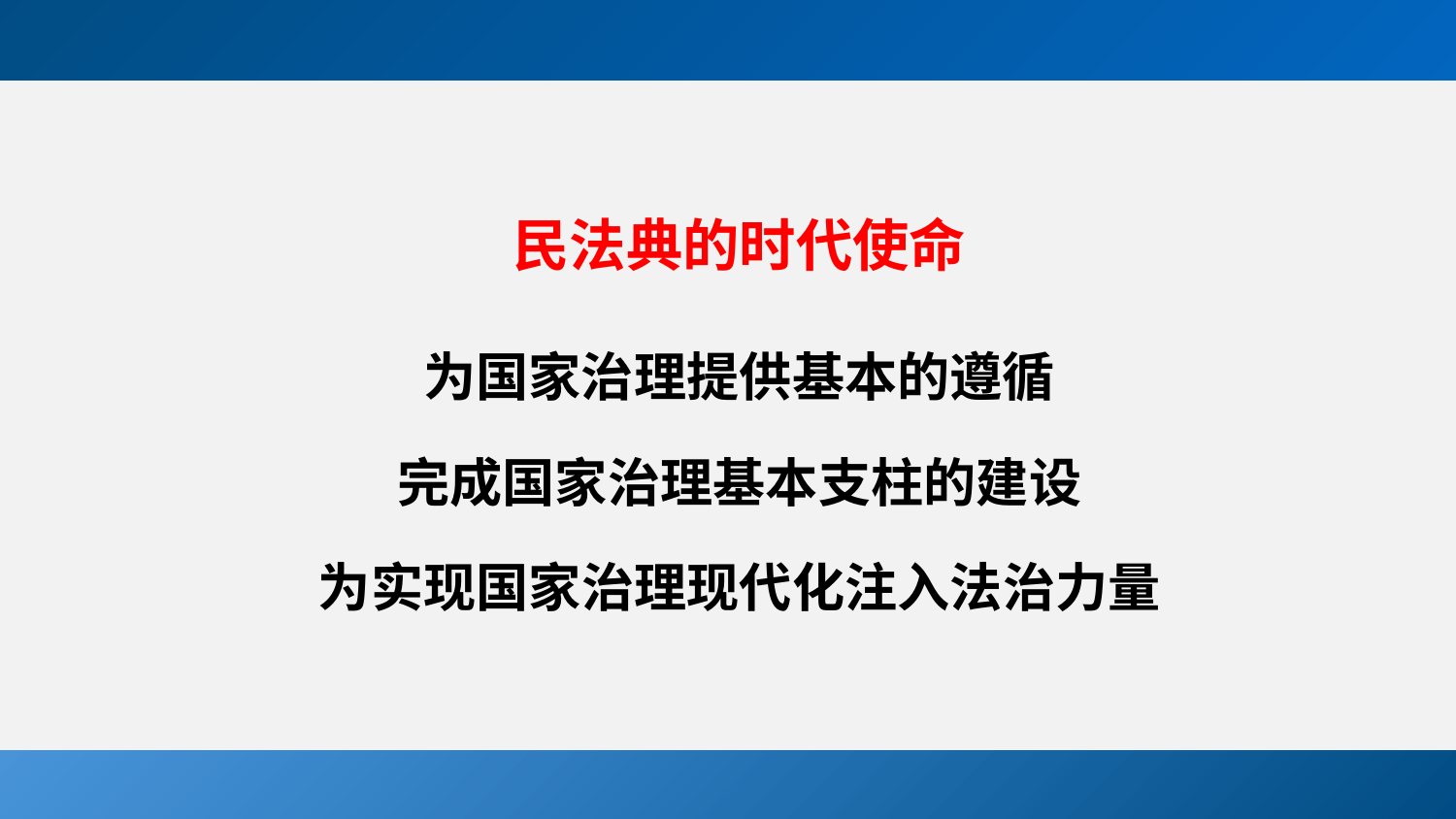

民法典的时代使命
为国家治理提供基本的遵循
完成国家治理基本支柱的建设
为实现国家治理现代化注入法治力量